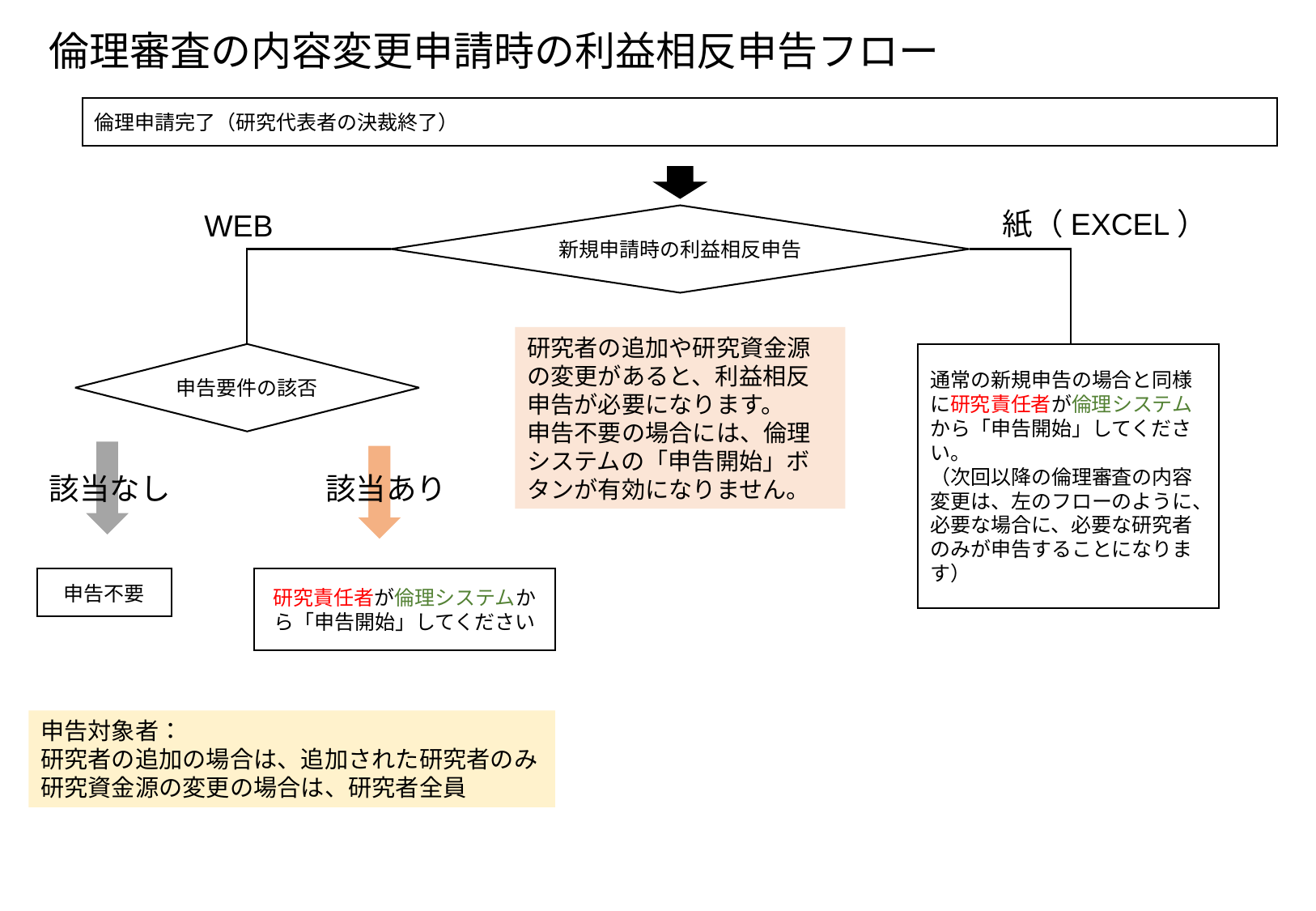

倫理審査の内容変更申請時の利益相反申告フロー
倫理申請完了（研究代表者の決裁終了）

紙（EXCEL）
WEB
新規申請時の利益相反申告
研究者の追加や研究資金源の変更があると、利益相反申告が必要になります。
申告不要の場合には、倫理システムの「申告開始」ボタンが有効になりません。
申告要件の該否
通常の新規申告の場合と同様に研究責任者が倫理システムから「申告開始」してください。
（次回以降の倫理審査の内容変更は、左のフローのように、必要な場合に、必要な研究者のみが申告することになります）

該当なし
該当あり
研究責任者が倫理システムから「申告開始」してください
申告不要
申告対象者：
研究者の追加の場合は、追加された研究者のみ
研究資金源の変更の場合は、研究者全員